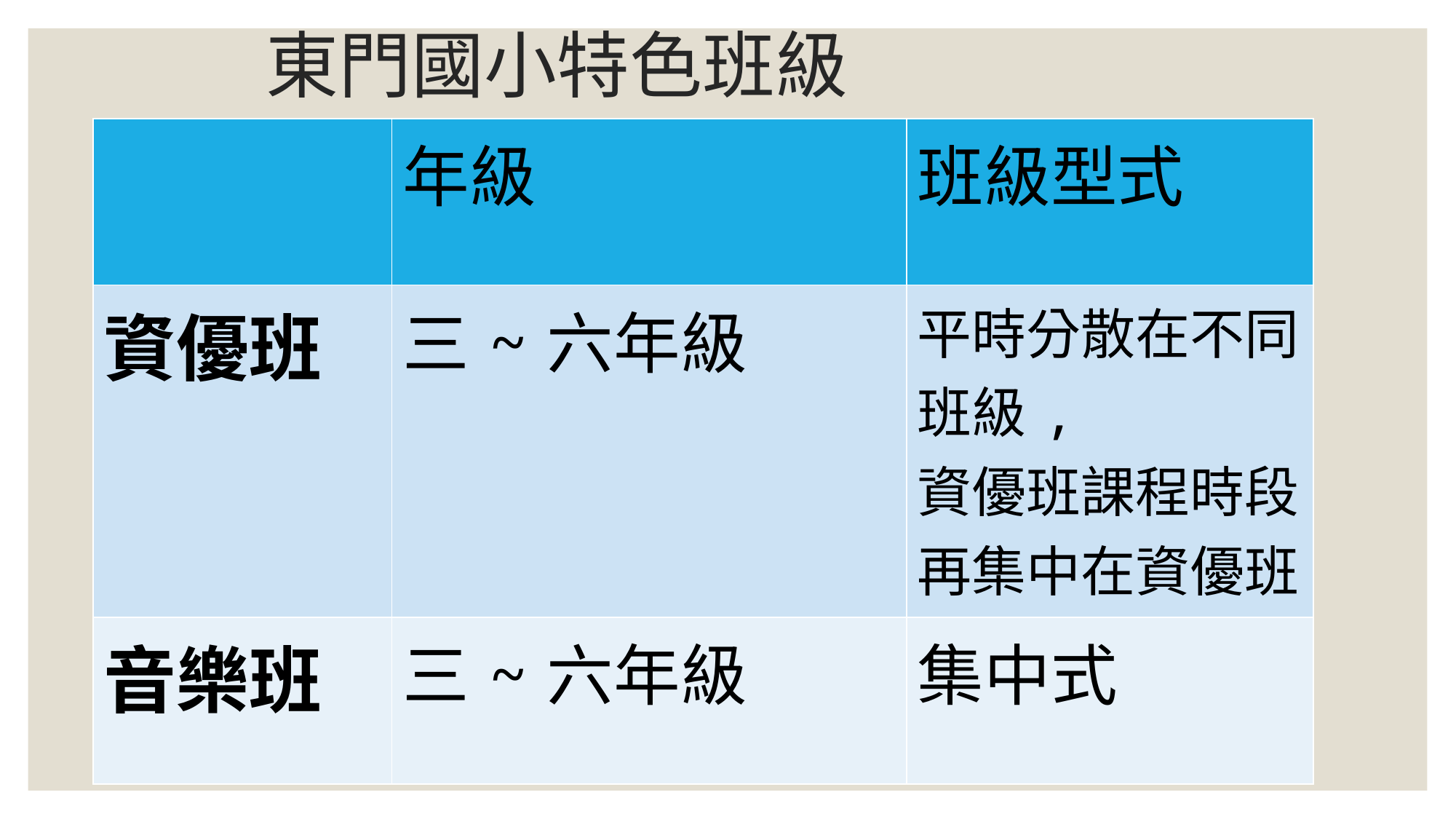

# 東門國小特色班級
|  | 年級 | 班級型式 |
| --- | --- | --- |
| 資優班 | 三~六年級 | 平時分散在不同班級, 資優班課程時段再集中在資優班 |
| 音樂班 | 三~六年級 | 集中式 |